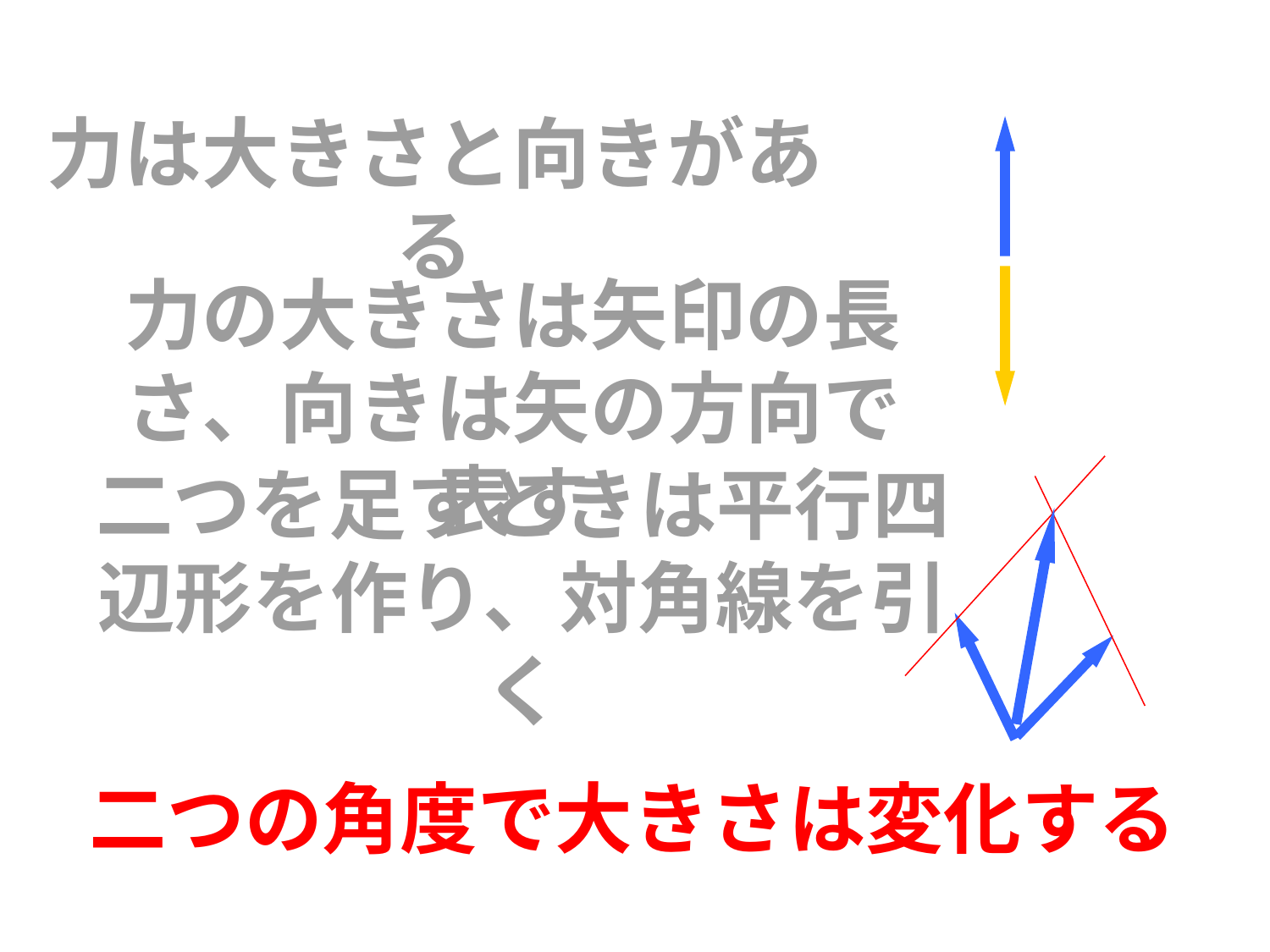

力は大きさと向きがある

力の大きさは矢印の長さ、向きは矢の方向で表す

二つを足すときは平行四辺形を作り、対角線を引く

二つの角度で大きさは変化する